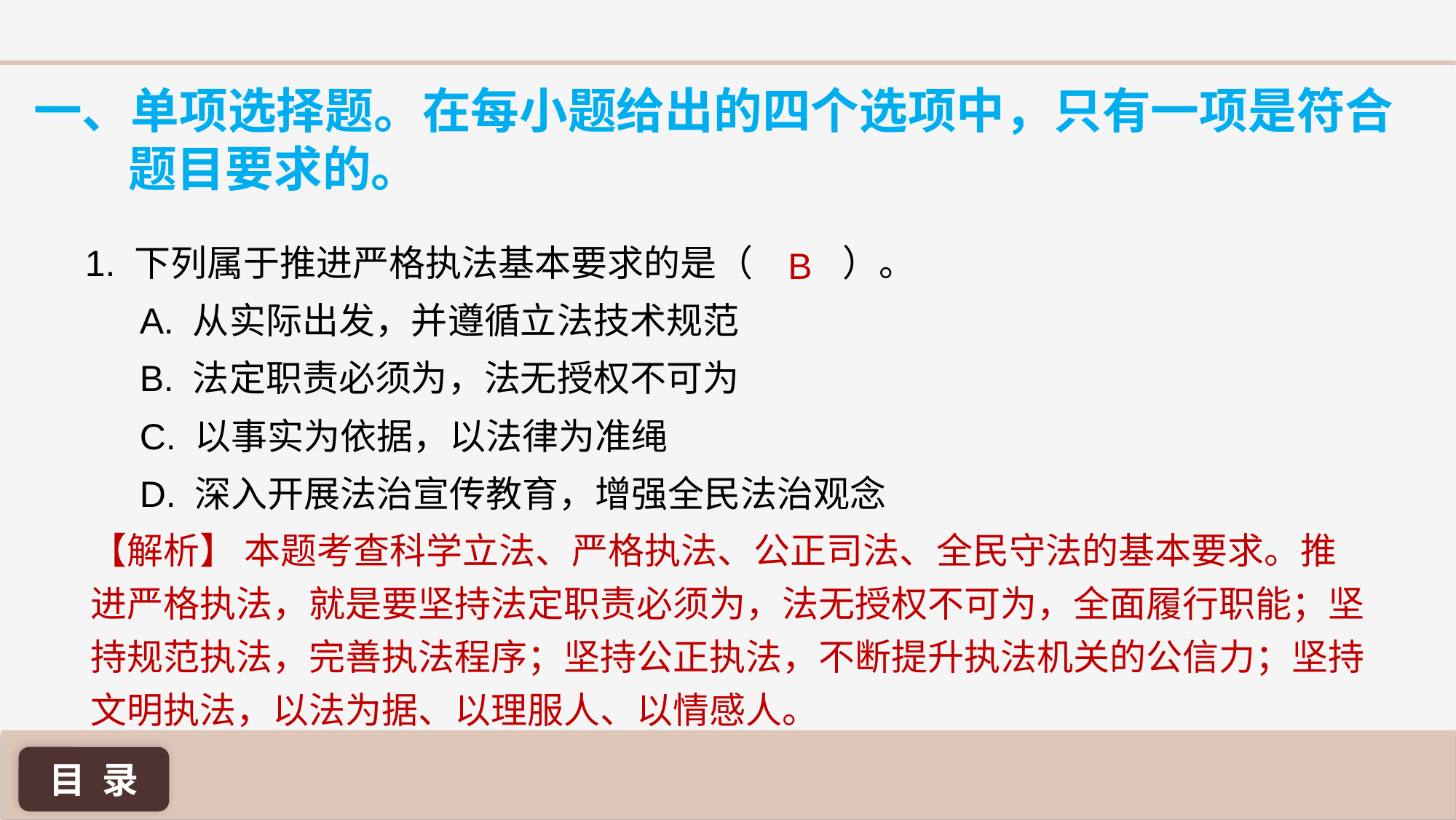

一、单项选择题。在每小题给出的四个选项中，只有一项是符合题目要求的。
B
1. 下列属于推进严格执法基本要求的是（           ）。
A. 从实际出发，并遵循立法技术规范
B. 法定职责必须为，法无授权不可为
C. 以事实为依据，以法律为准绳
D. 深入开展法治宣传教育，增强全民法治观念
【解析】 本题考查科学立法、严格执法、公正司法、全民守法的基本要求。推进严格执法，就是要坚持法定职责必须为，法无授权不可为，全面履行职能；坚持规范执法，完善执法程序；坚持公正执法，不断提升执法机关的公信力；坚持文明执法，以法为据、以理服人、以情感人。